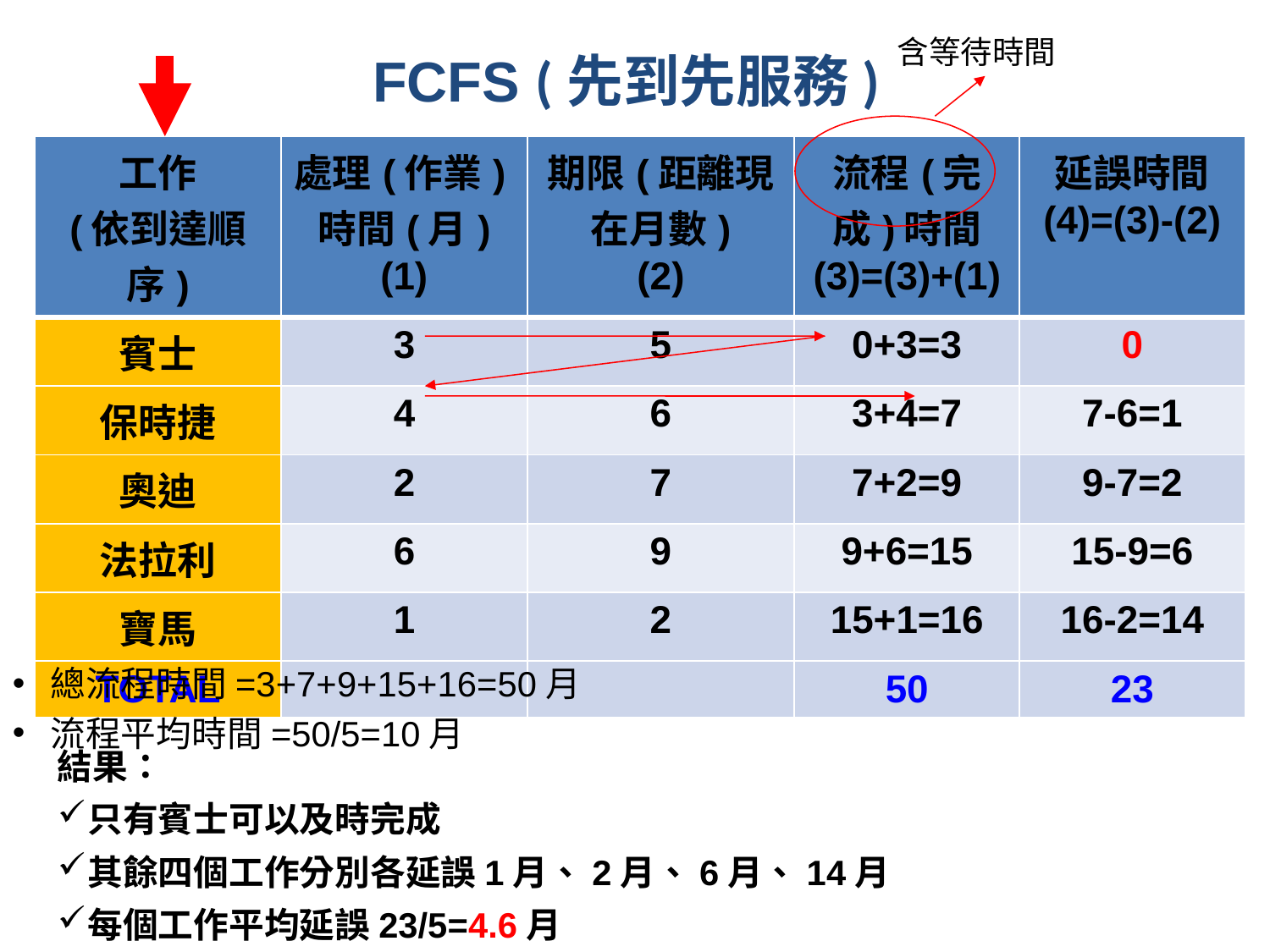

# FCFS (先到先服務)
含等待時間

| 工作 (依到達順序) | 處理(作業)時間(月) (1) | 期限(距離現在月數) (2) | 流程(完成)時間 (3)=(3)+(1) | 延誤時間 (4)=(3)-(2) |
| --- | --- | --- | --- | --- |
| 賓士 | 3 | 5 | 0+3=3 | 0 |
| 保時捷 | 4 | 6 | 3+4=7 | 7-6=1 |
| 奧迪 | 2 | 7 | 7+2=9 | 9-7=2 |
| 法拉利 | 6 | 9 | 9+6=15 | 15-9=6 |
| 寶馬 | 1 | 2 | 15+1=16 | 16-2=14 |
| TOTAL |  |  | 50 | 23 |

總流程時間=3+7+9+15+16=50月
流程平均時間=50/5=10月
結果：
只有賓士可以及時完成
其餘四個工作分別各延誤1月、2月、6月、14月
每個工作平均延誤23/5=4.6月